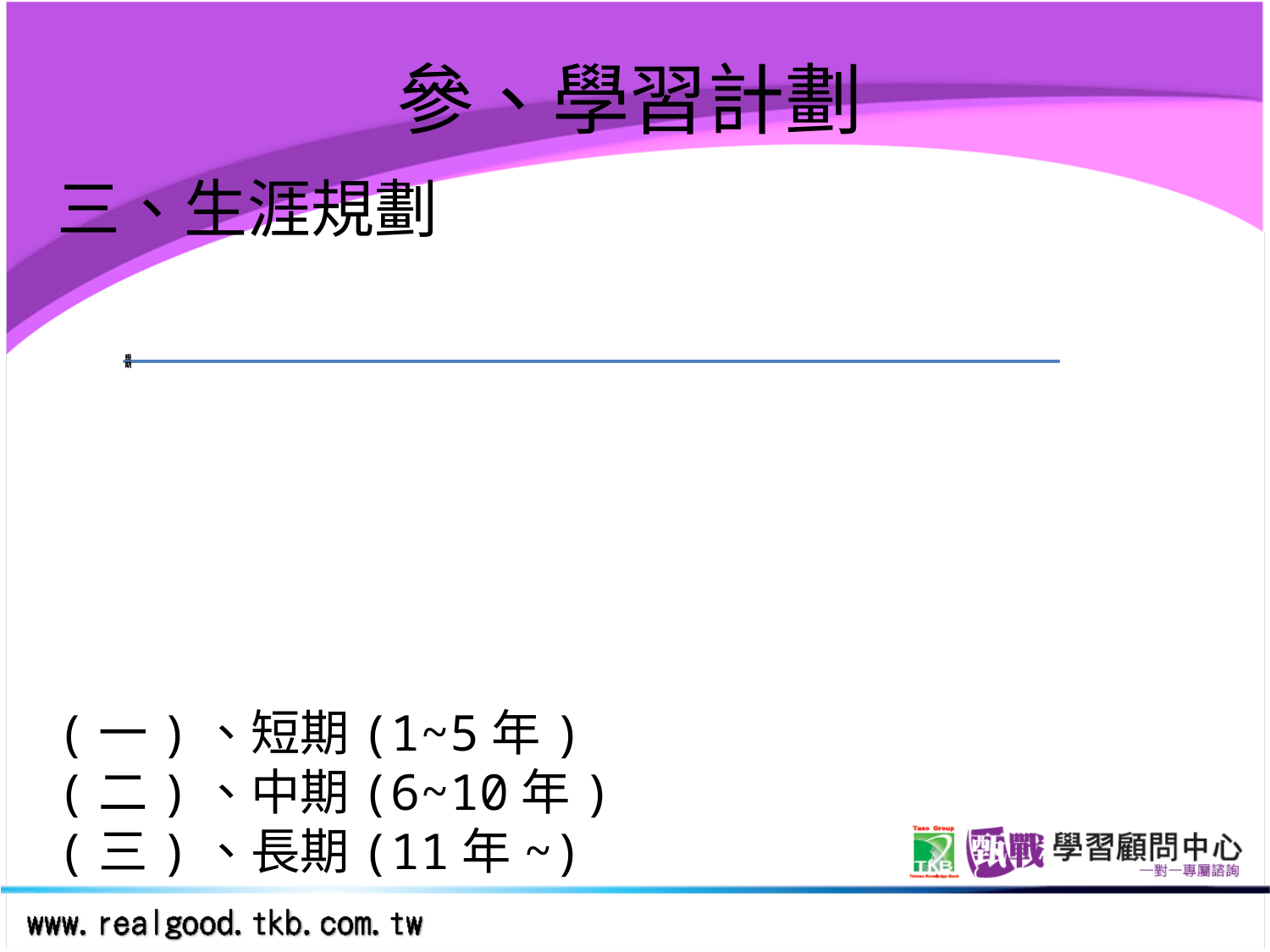

# 參、學習計劃
三、生涯規劃

(一)、短期(1~5年)
(二)、中期(6~10年)
(三)、長期(11年~)
長期
中期
短期